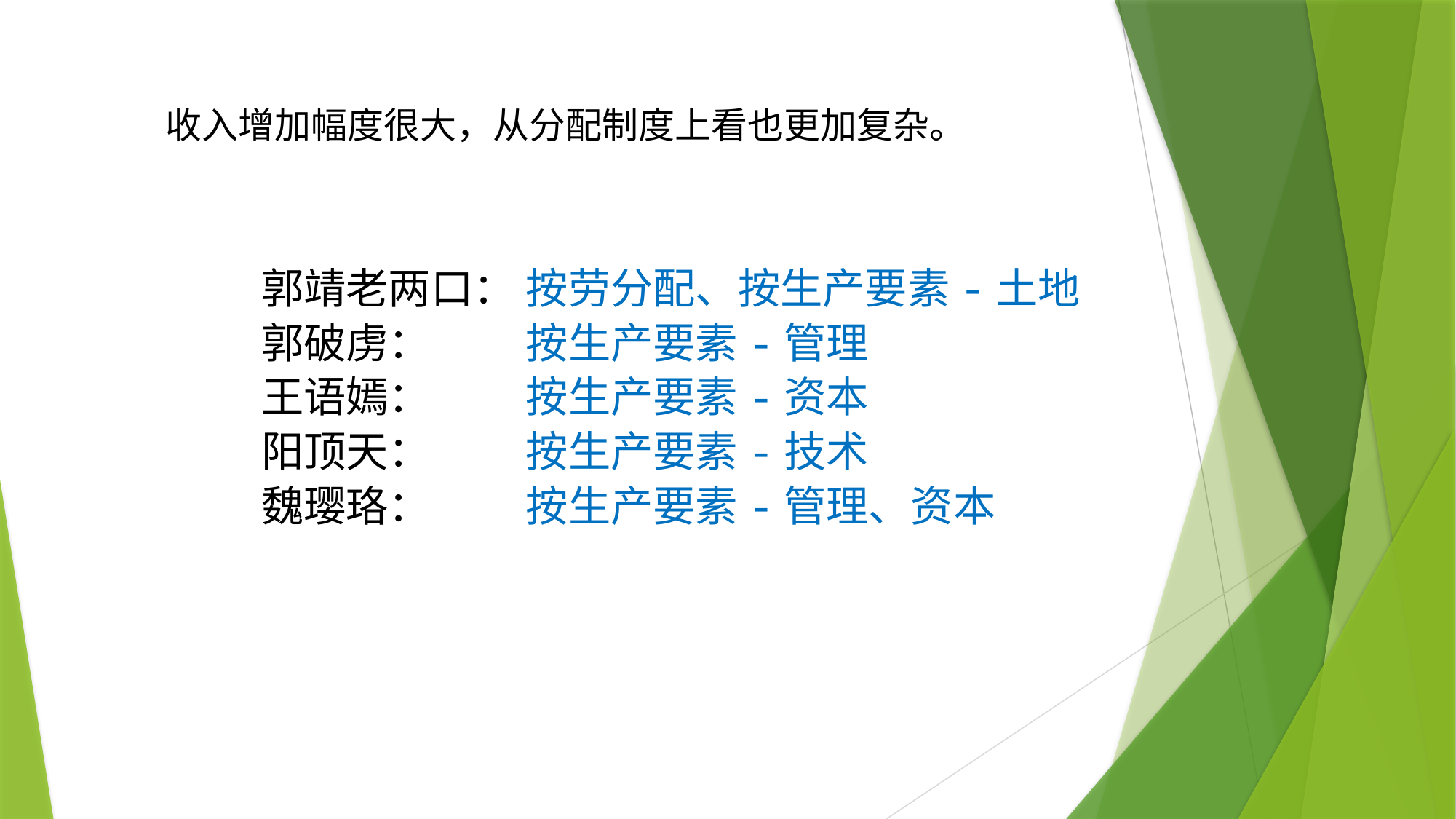

收入增加幅度很大，从分配制度上看也更加复杂。
郭靖老两口：
郭破虏：
王语嫣：
阳顶天：
魏璎珞：
按劳分配、按生产要素-土地
按生产要素-管理
按生产要素-资本
按生产要素-技术
按生产要素-管理、资本